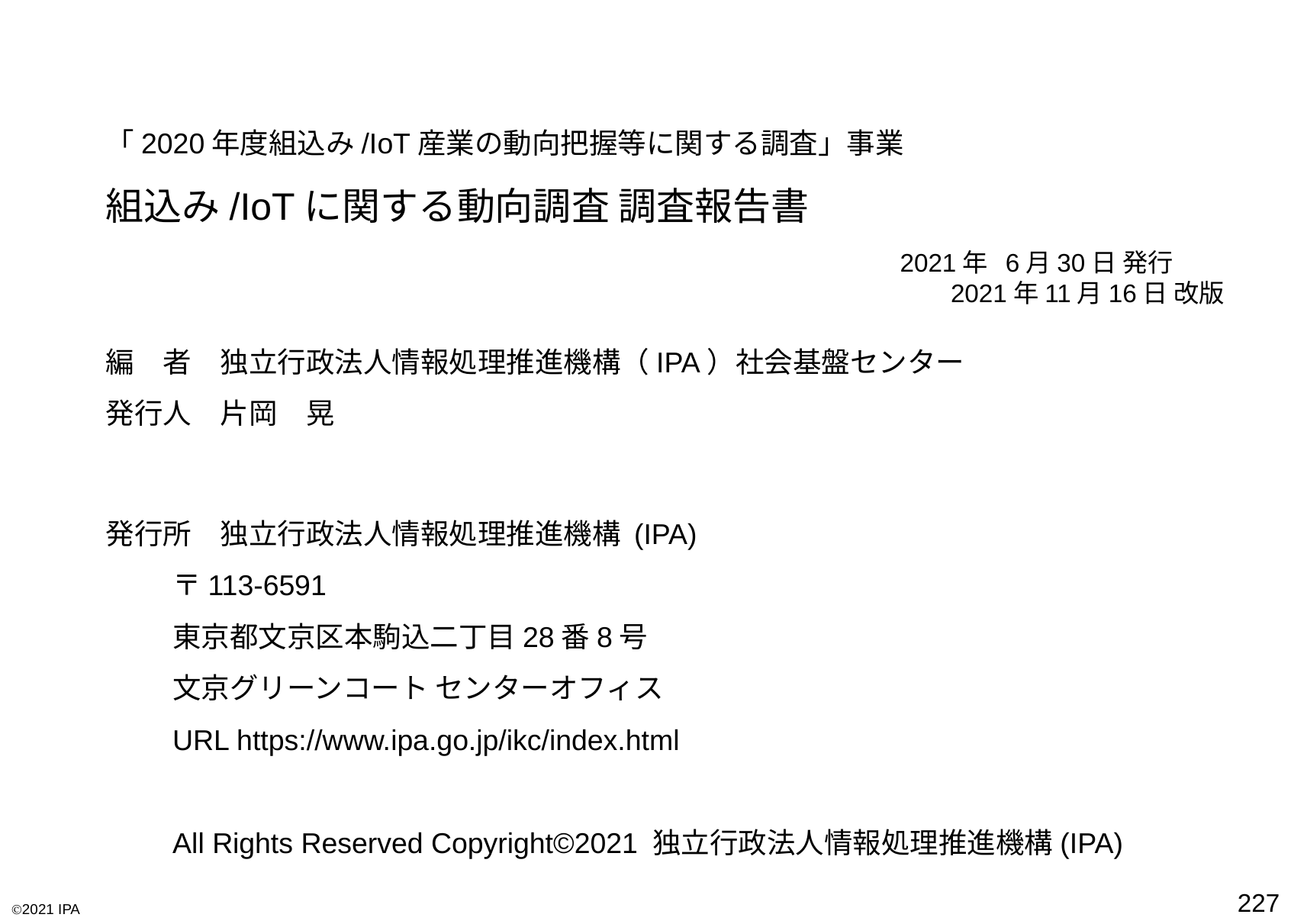

「2020年度組込み/IoT産業の動向把握等に関する調査」事業
組込み/IoTに関する動向調査 調査報告書
						　　　　2021年  6月30日 発行
						　　　　　　2021年11月16日 改版
編　者	独立行政法人情報処理推進機構（IPA）社会基盤センター
発行人	片岡　晃

発行所	独立行政法人情報処理推進機構 (IPA)
〒113-6591
東京都文京区本駒込二丁目28番8号
文京グリーンコート センターオフィス
URL https://www.ipa.go.jp/ikc/index.html

All Rights Reserved Copyright©2021 独立行政法人情報処理推進機構(IPA)